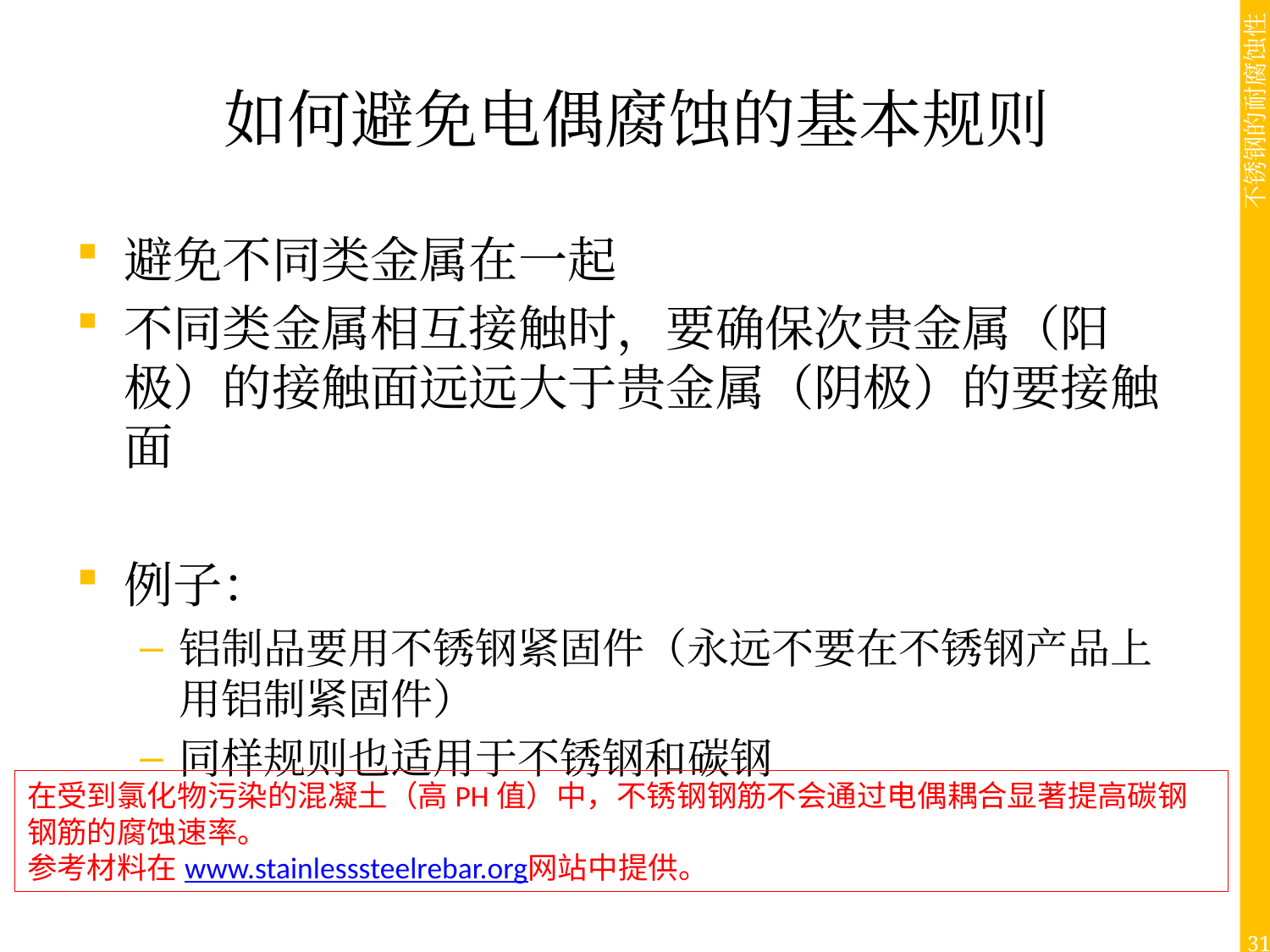

# 如何避免电偶腐蚀的基本规则
避免不同类金属在一起
不同类金属相互接触时，要确保次贵金属（阳极）的接触面远远大于贵金属（阴极）的要接触面

例子：
铝制品要用不锈钢紧固件（永远不要在不锈钢产品上用铝制紧固件）
同样规则也适用于不锈钢和碳钢
在受到氯化物污染的混凝土（高PH值）中，不锈钢钢筋不会通过电偶耦合显著提高碳钢钢筋的腐蚀速率。
参考材料在www.stainlesssteelrebar.org网站中提供。
31